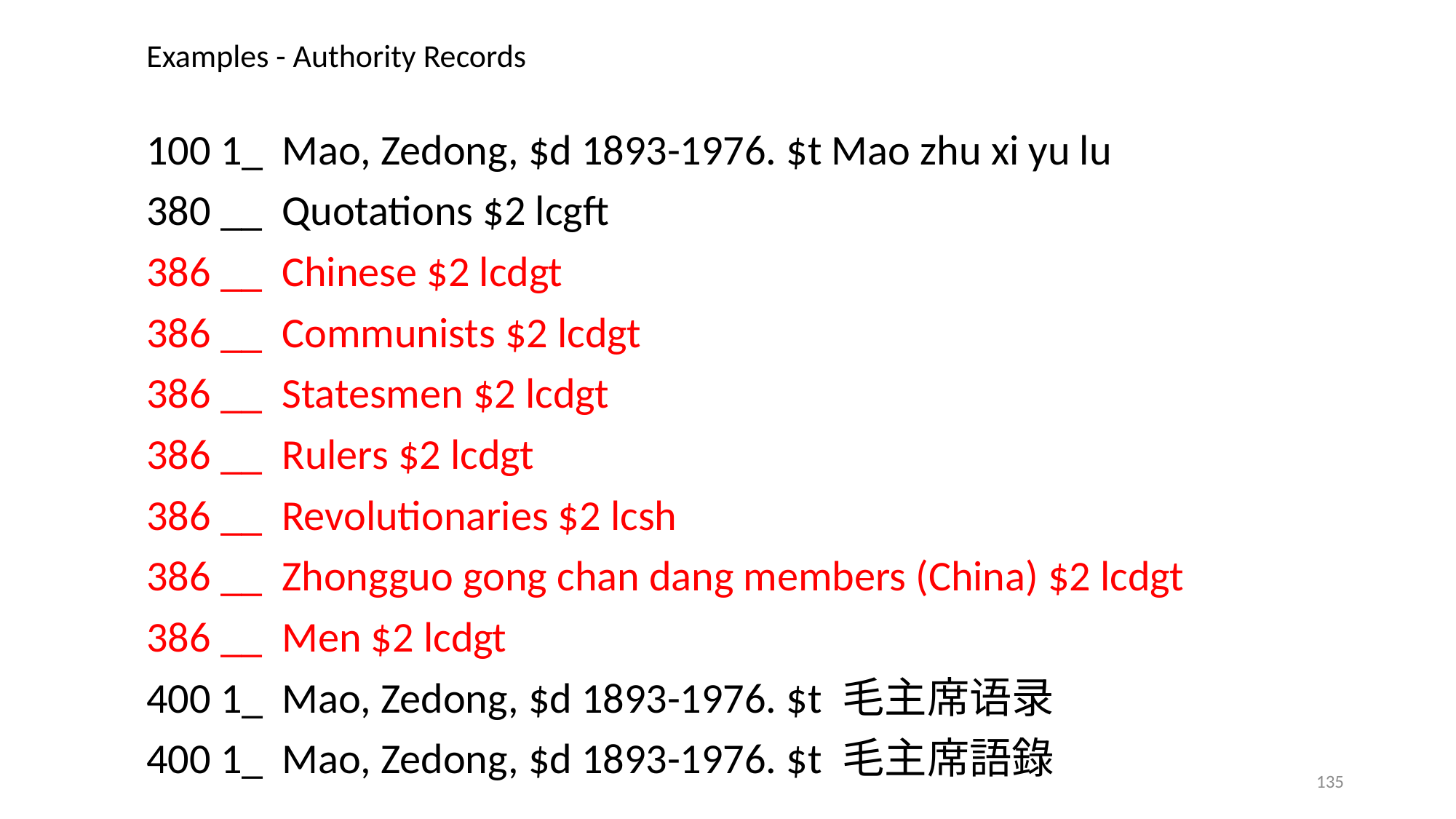

# Examples - Authority Records
100 1_  Mao, Zedong, $d 1893-1976. $t Mao zhu xi yu lu
380 __  Quotations $2 lcgft
386 __  Chinese $2 lcdgt
386 __  Communists $2 lcdgt
386 __  Statesmen $2 lcdgt
386 __  Rulers $2 lcdgt
386 __  Revolutionaries $2 lcsh
386 __  Zhongguo gong chan dang members (China) $2 lcdgt
386 __  Men $2 lcdgt
400 1_  Mao, Zedong, $d 1893-1976. $t 毛主席语录
400 1_  Mao, Zedong, $d 1893-1976. $t 毛主席語錄
135